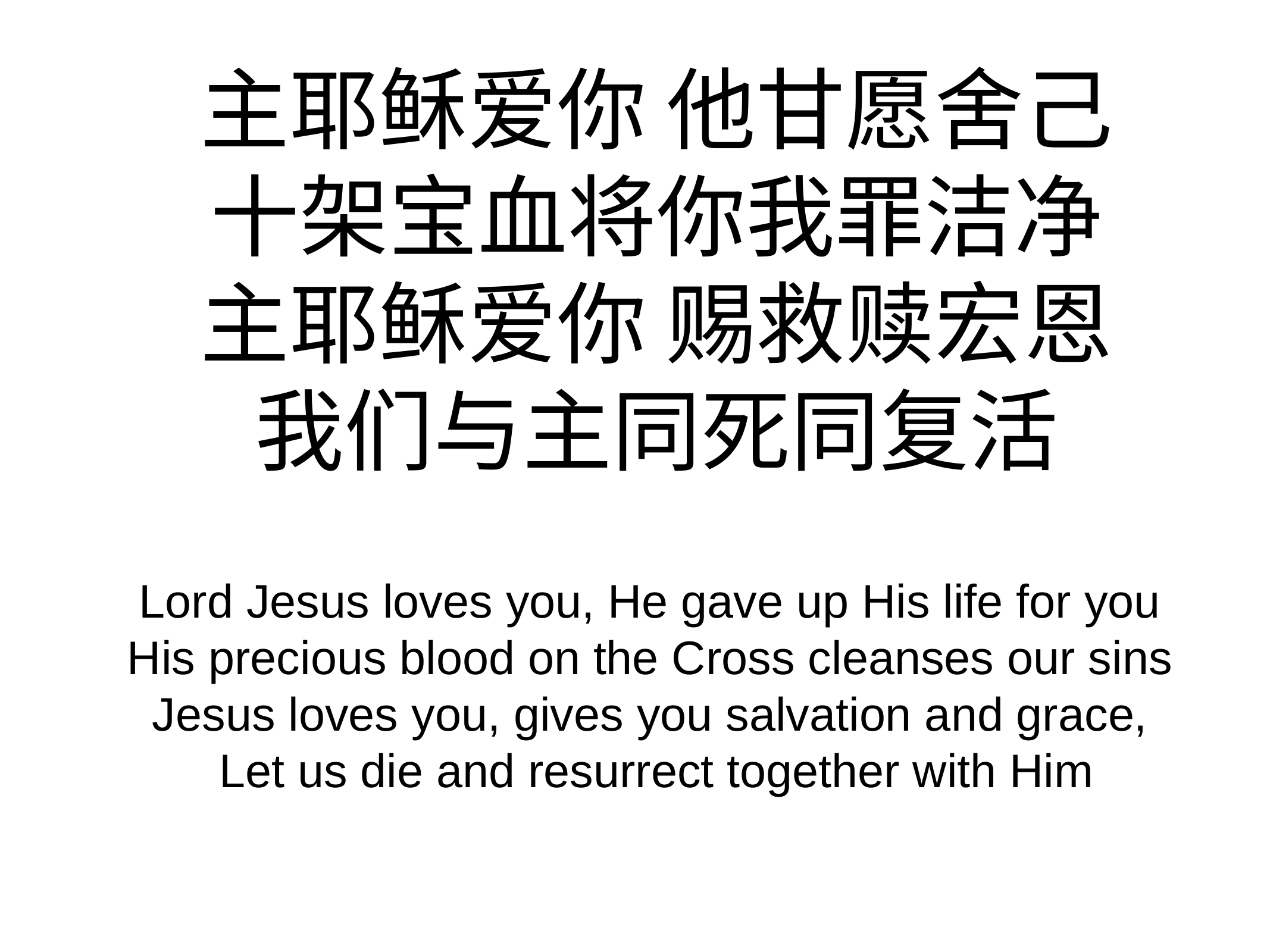

# 主耶稣爱你 他甘愿舍己
十架宝血将你我罪洁净
主耶稣爱你 赐救赎宏恩
我们与主同死同复活
Lord Jesus loves you, He gave up His life for you
His precious blood on the Cross cleanses our sins
 Jesus loves you, gives you salvation and grace,
Let us die and resurrect together with Him
4